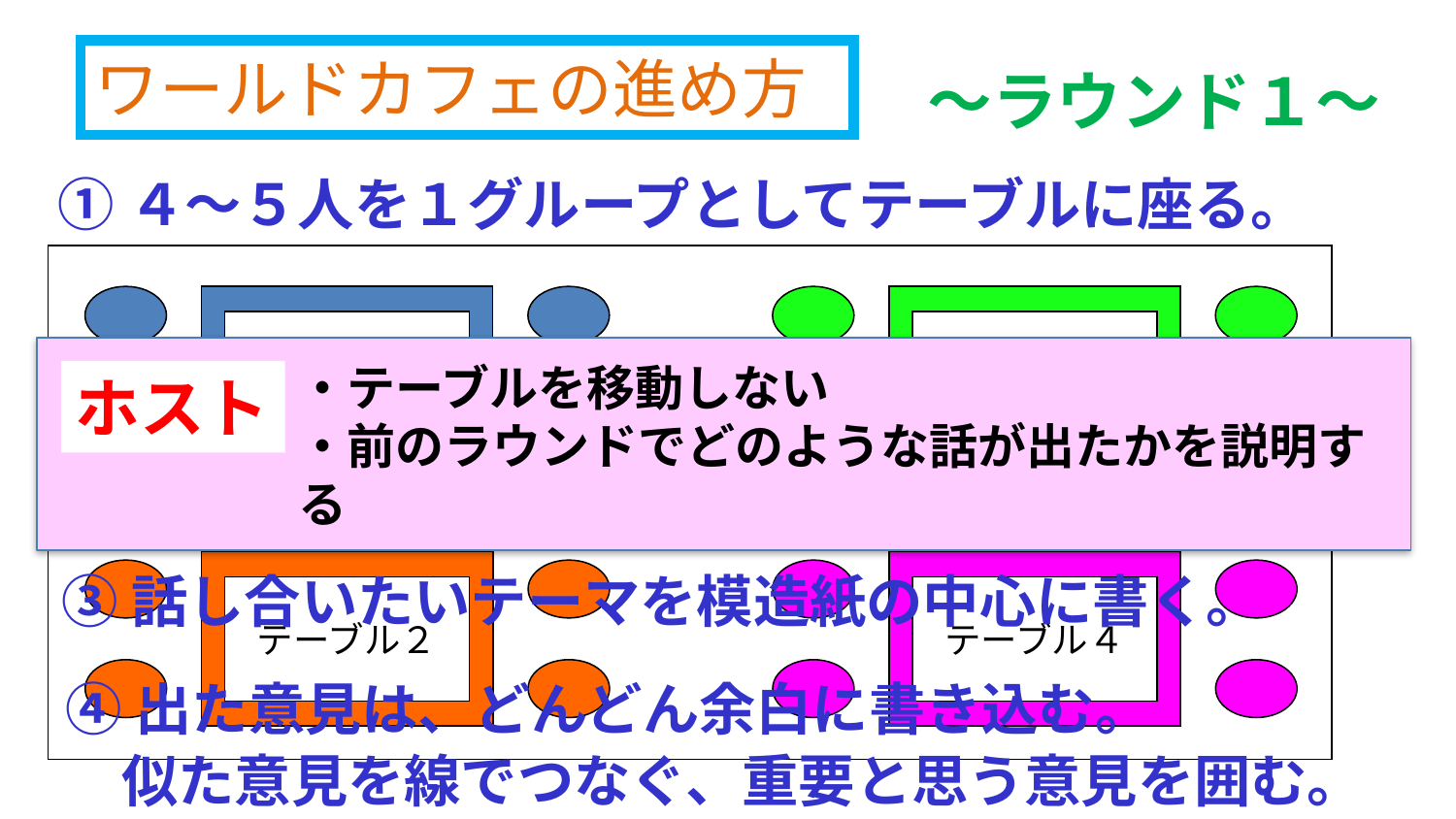

ワールドカフェの進め方
～ラウンド１～
①４～５人を１グループとしてテーブルに座る。

テーブル１
テーブル３

テーブル２
テーブル４

②テーブルごとに「ホスト」を１人決める。

・テーブルを移動しない
・前のラウンドでどのような話が出たかを説明する
ホスト
③話し合いたいテーマを模造紙の中心に書く。
④出た意見は、どんどん余白に書き込む。
　似た意見を線でつなぐ、重要と思う意見を囲む。